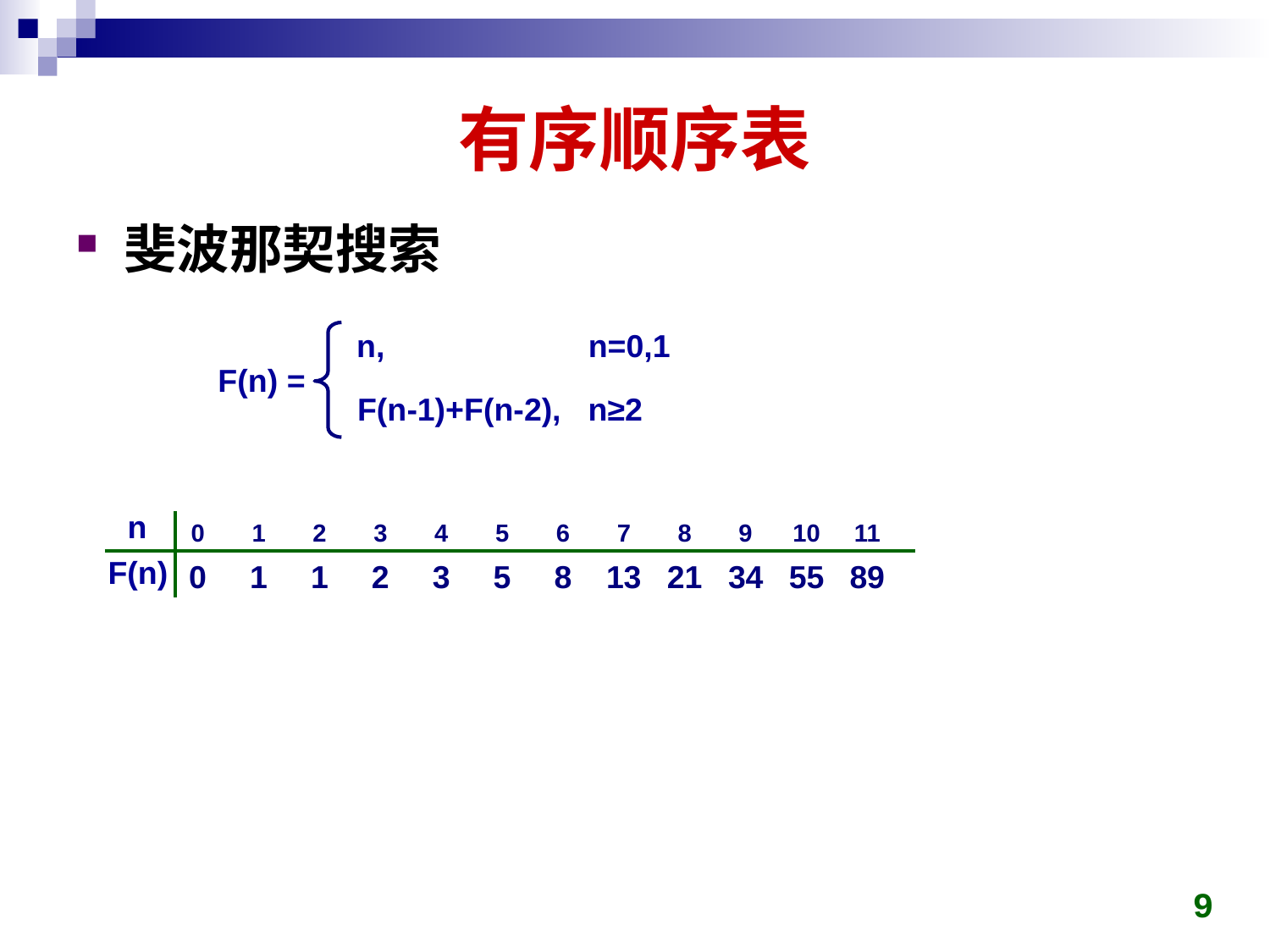

# 有序顺序表
斐波那契搜索

n,
n=0,1

F(n) =
F(n-1)+F(n-2),
n≥2
n
4
5
0
1
2
3
3
5
0
1
1
2
10
11
6
7
8
9
55
89
8
13
21
34
F(n)
9